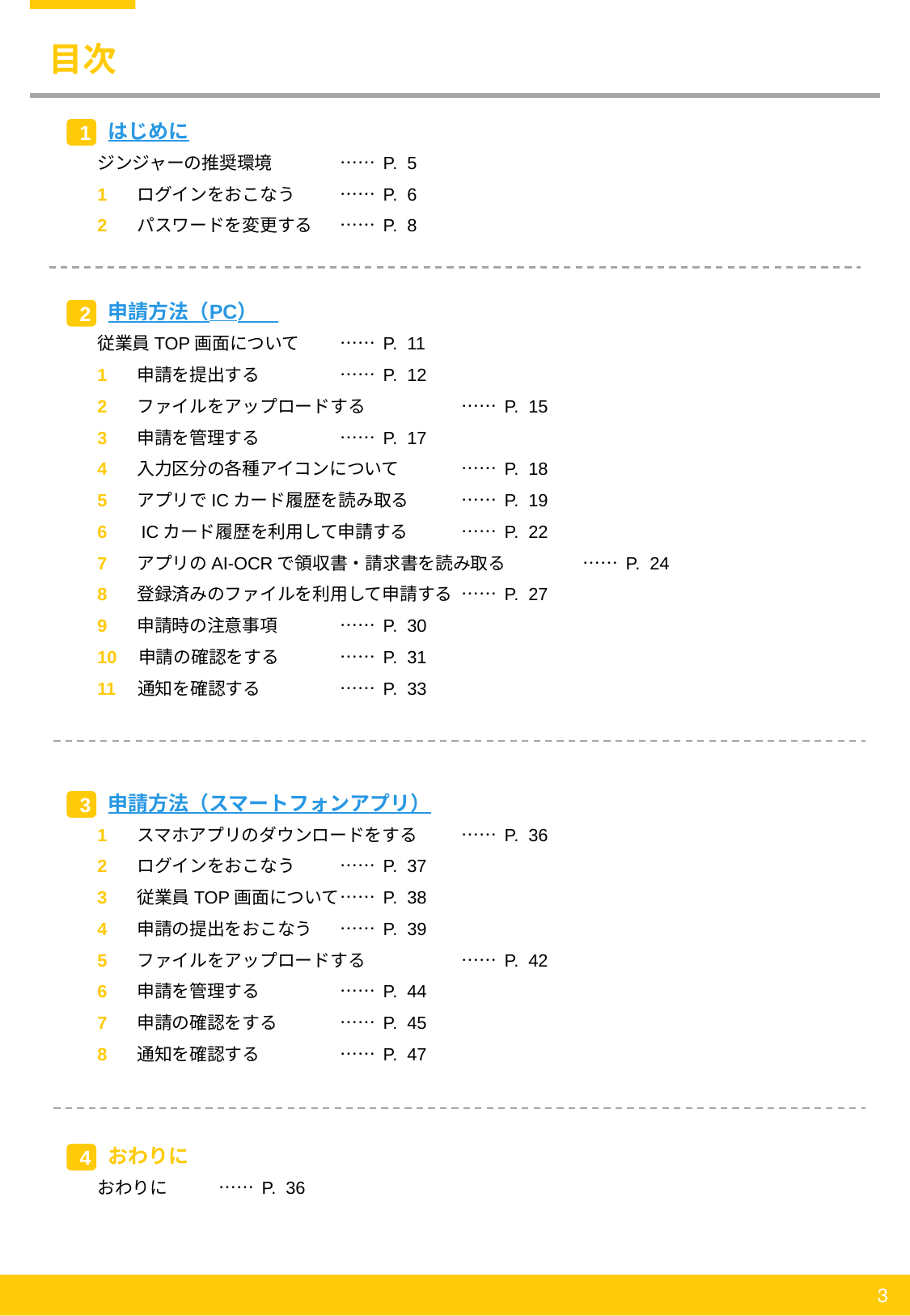

# 目次
はじめに
1
ジンジャーの推奨環境	…… P.  5
1　  ログインをおこなう　	…… P.  6
2　  パスワードを変更する	…… P.  8
申請方法（PC）
2
従業員TOP画面について	…… P.  11
1　  申請を提出する	…… P.  12
2　  ファイルをアップロードする	…… P.  15
3　  申請を管理する	…… P.  17
4　  入力区分の各種アイコンについて	…… P.  18
5　  アプリでICカード履歴を読み取る	…… P.  19
6　  ICカード履歴を利用して申請する	…… P.  22
7　  アプリのAI-OCRで領収書・請求書を読み取る	…… P.  24
8　  登録済みのファイルを利用して申請する	…… P.  27
9　  申請時の注意事項	…… P.  30
10　申請の確認をする	…… P.  31
11　通知を確認する	…… P.  33
申請方法（スマートフォンアプリ）
3
1　  スマホアプリのダウンロードをする	…… P.  36
2　  ログインをおこなう	…… P.  37
3　  従業員TOP画面について	…… P.  38
4　  申請の提出をおこなう	…… P.  39
5　  ファイルをアップロードする	…… P.  42
6　  申請を管理する	…… P.  44
7　  申請の確認をする	…… P.  45
8　  通知を確認する	…… P.  47
おわりに
4
おわりに	…… P.  36
3